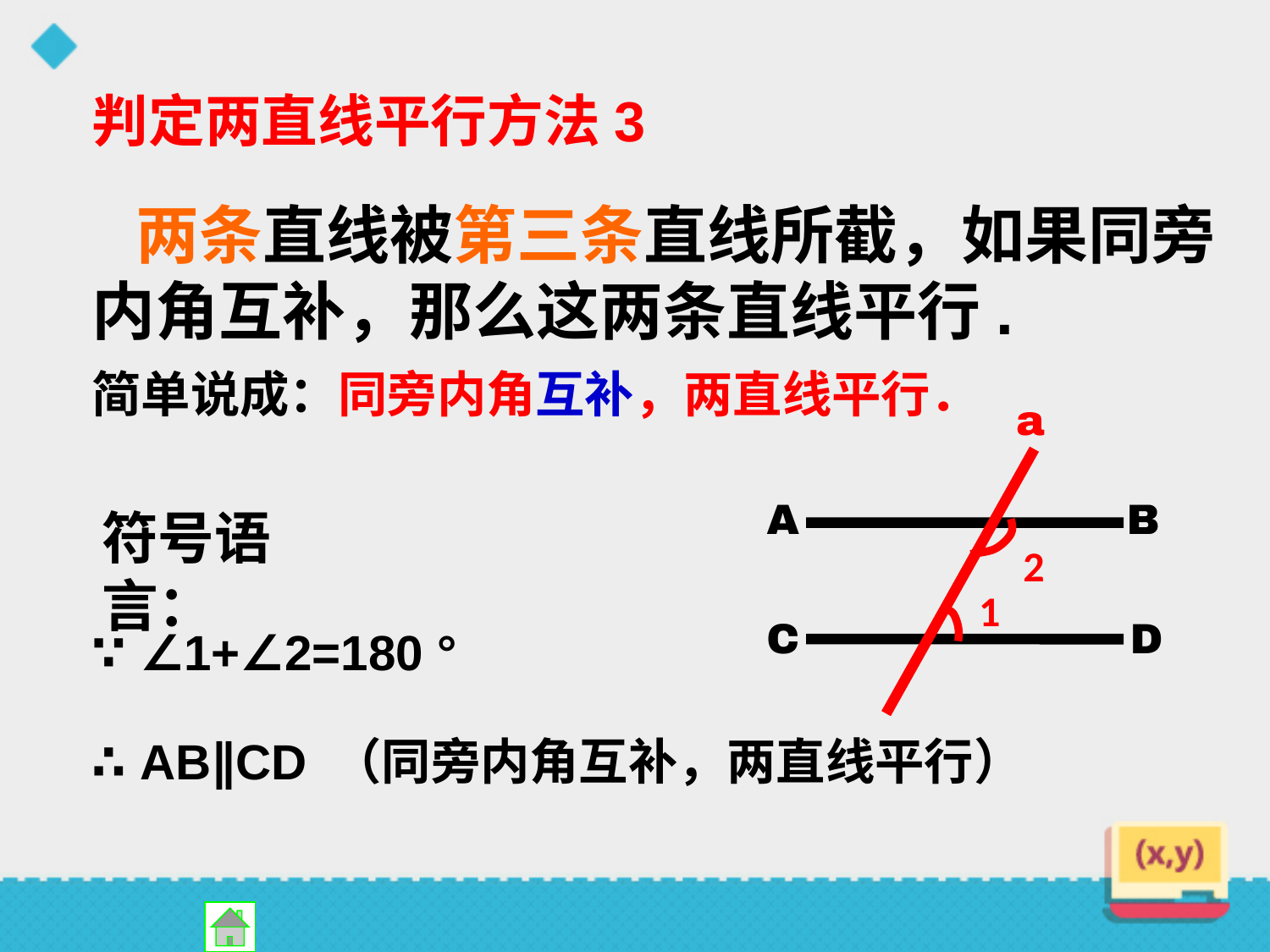

判定两直线平行方法3
  两条直线被第三条直线所截，如果同旁内角互补，那么这两条直线平行.
简单说成：同旁内角互补，两直线平行．
a

A
B

2
1
C
D

符号语言：
∵ ∠1+∠2=180 °
∴ AB∥CD （同旁内角互补，两直线平行）